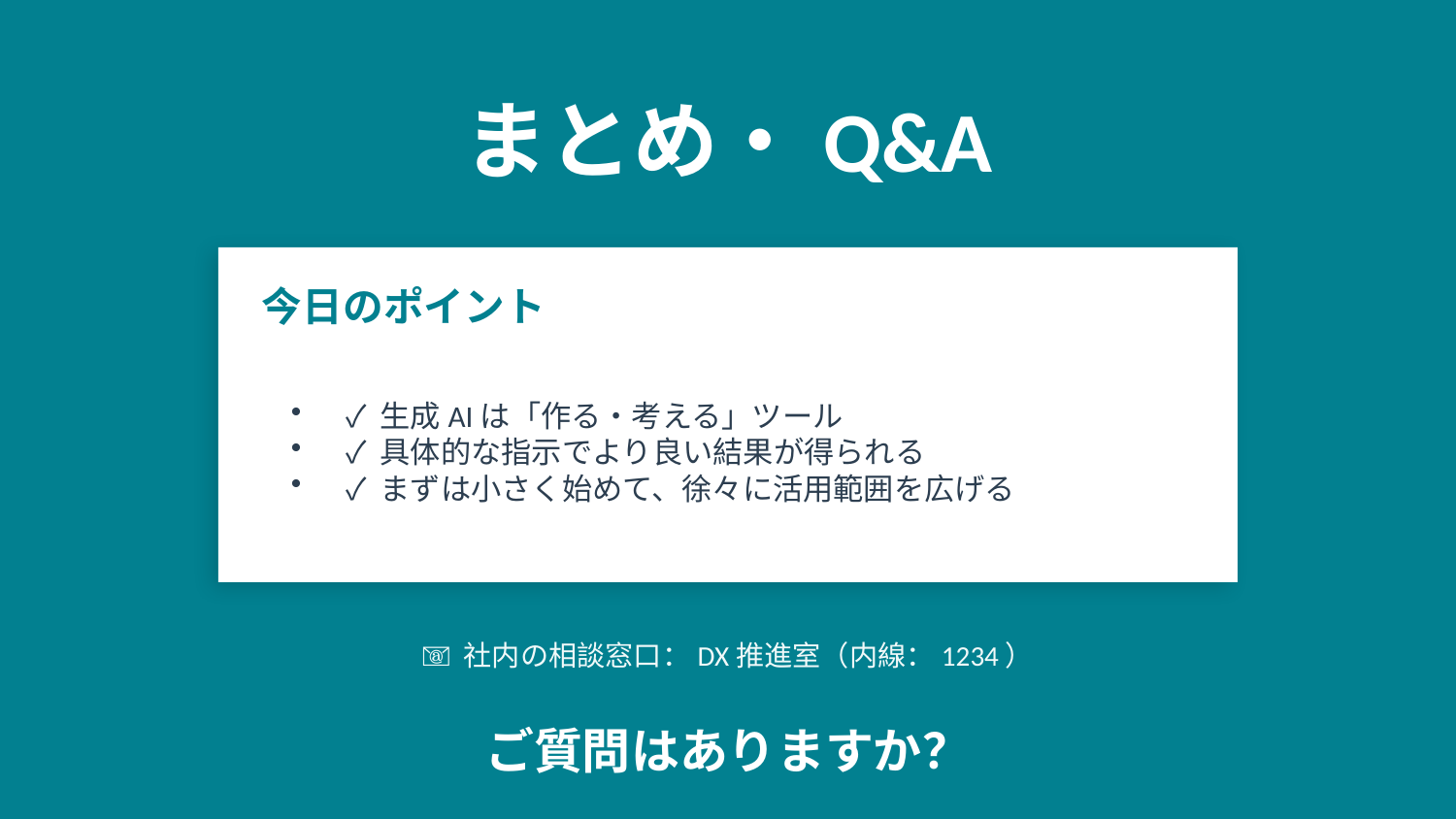

まとめ・Q&A

今日のポイント
✓ 生成AIは「作る・考える」ツール
✓ 具体的な指示でより良い結果が得られる
✓ まずは小さく始めて、徐々に活用範囲を広げる
📧 社内の相談窓口：DX推進室（内線：1234）
ご質問はありますか？